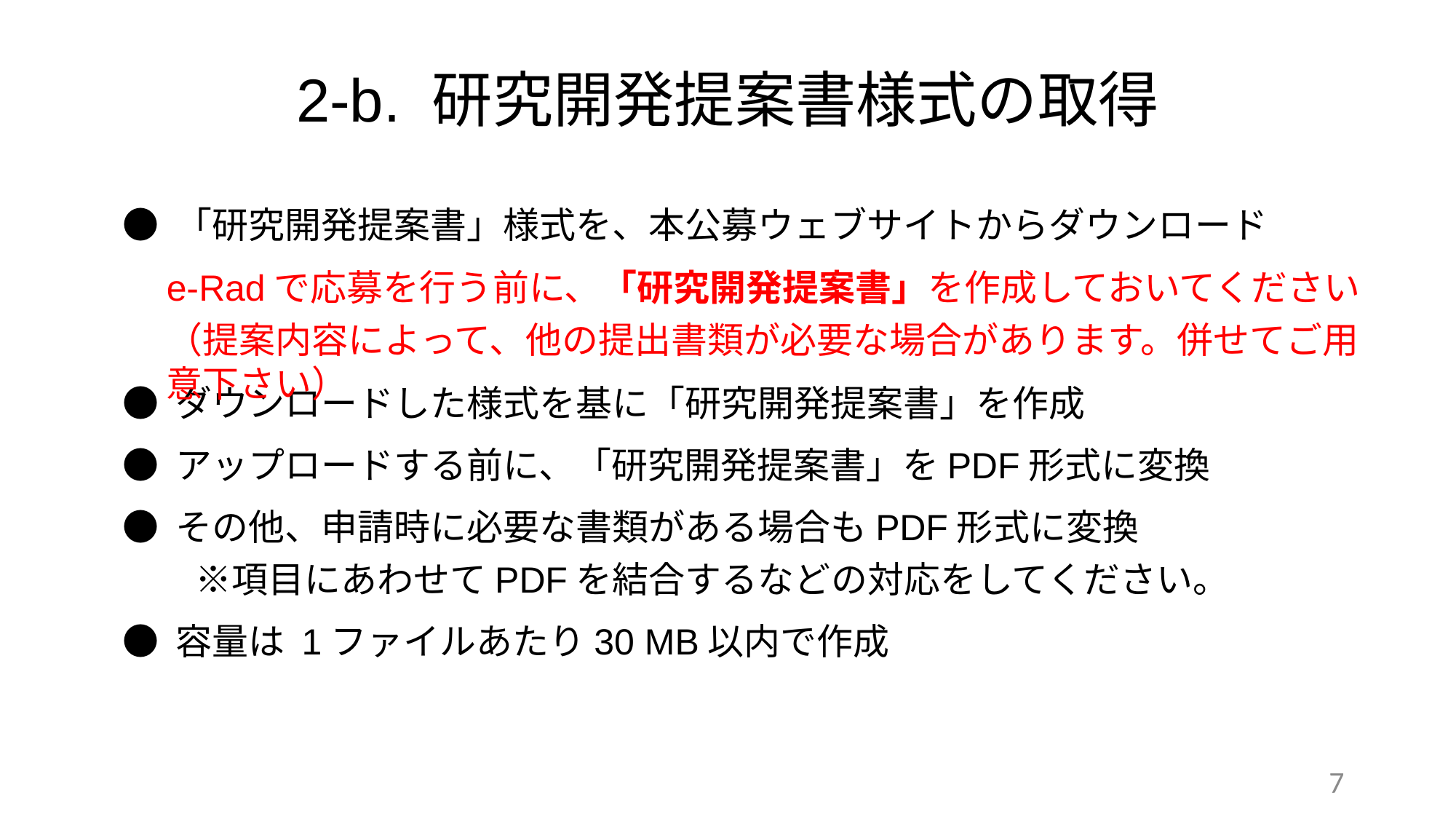

2-b. 研究開発提案書様式の取得
● 「研究開発提案書」様式を、本公募ウェブサイトからダウンロード
e-Radで応募を行う前に、「研究開発提案書」を作成しておいてください
（提案内容によって、他の提出書類が必要な場合があります。併せてご用意下さい）
● ダウンロードした様式を基に「研究開発提案書」を作成
● アップロードする前に、「研究開発提案書」をPDF形式に変換
● その他、申請時に必要な書類がある場合もPDF形式に変換
　　※項目にあわせてPDFを結合するなどの対応をしてください。
● 容量は 1ファイルあたり30 MB以内で作成
7